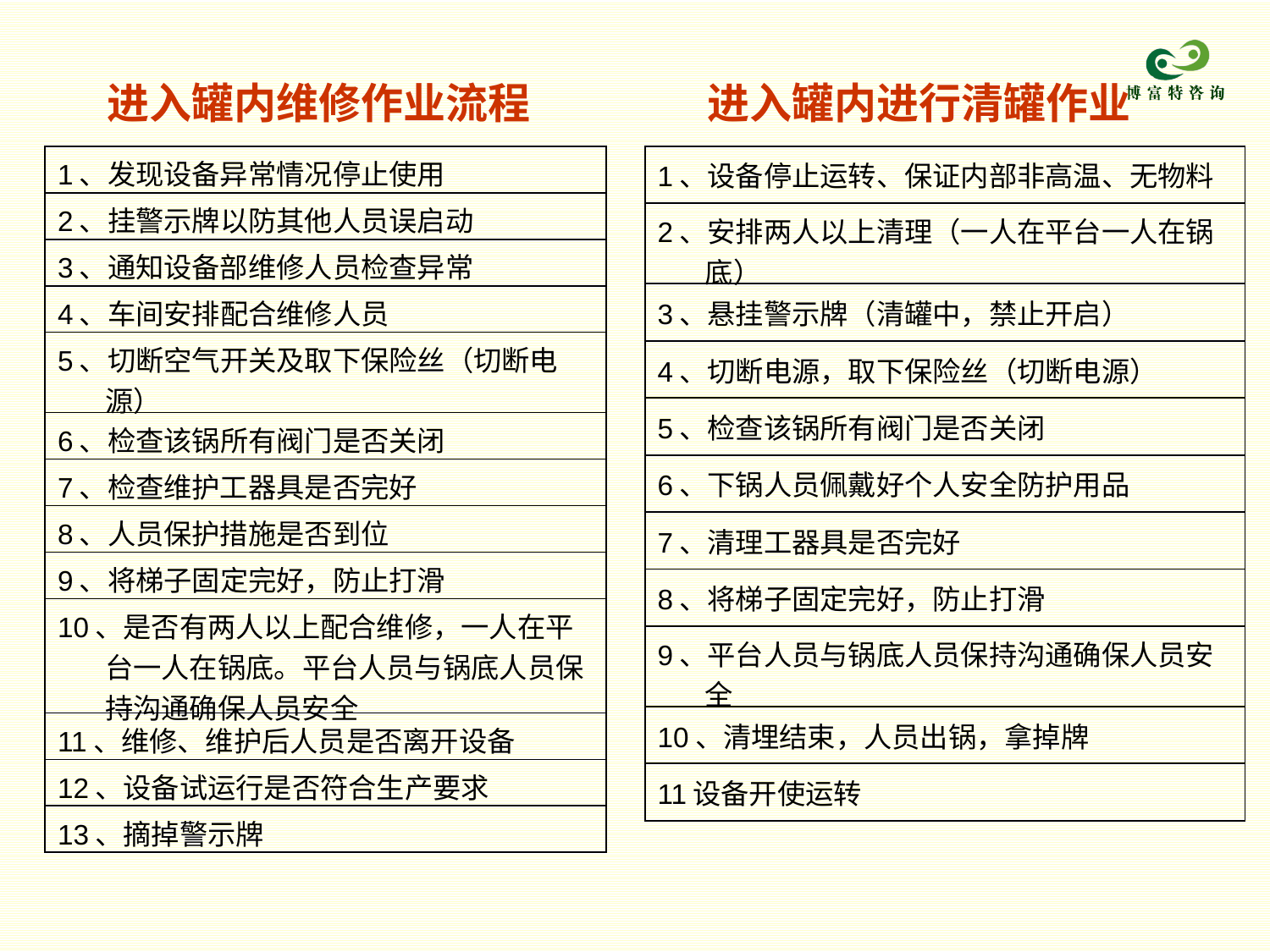

进入罐内维修作业流程
进入罐内进行清罐作业
| 1、发现设备异常情况停止使用 |
| --- |
| 2、挂警示牌以防其他人员误启动 |
| 3、通知设备部维修人员检查异常 |
| 4、车间安排配合维修人员 |
| 5、切断空气开关及取下保险丝（切断电源） |
| 6、检查该锅所有阀门是否关闭 |
| 7、检查维护工器具是否完好 |
| 8、人员保护措施是否到位 |
| 9、将梯子固定完好，防止打滑 |
| 10、是否有两人以上配合维修，一人在平台一人在锅底。平台人员与锅底人员保持沟通确保人员安全 |
| 11、维修、维护后人员是否离开设备 |
| 12、设备试运行是否符合生产要求 |
| 13、摘掉警示牌 |
| 1、设备停止运转、保证内部非高温、无物料 |
| --- |
| 2、安排两人以上清理（一人在平台一人在锅底） |
| 3、悬挂警示牌（清罐中，禁止开启） |
| 4、切断电源，取下保险丝（切断电源） |
| 5、检查该锅所有阀门是否关闭 |
| 6、下锅人员佩戴好个人安全防护用品 |
| 7、清理工器具是否完好 |
| 8、将梯子固定完好，防止打滑 |
| 9、平台人员与锅底人员保持沟通确保人员安全 |
| 10、清埋结束，人员出锅，拿掉牌 |
| 11设备开使运转 |